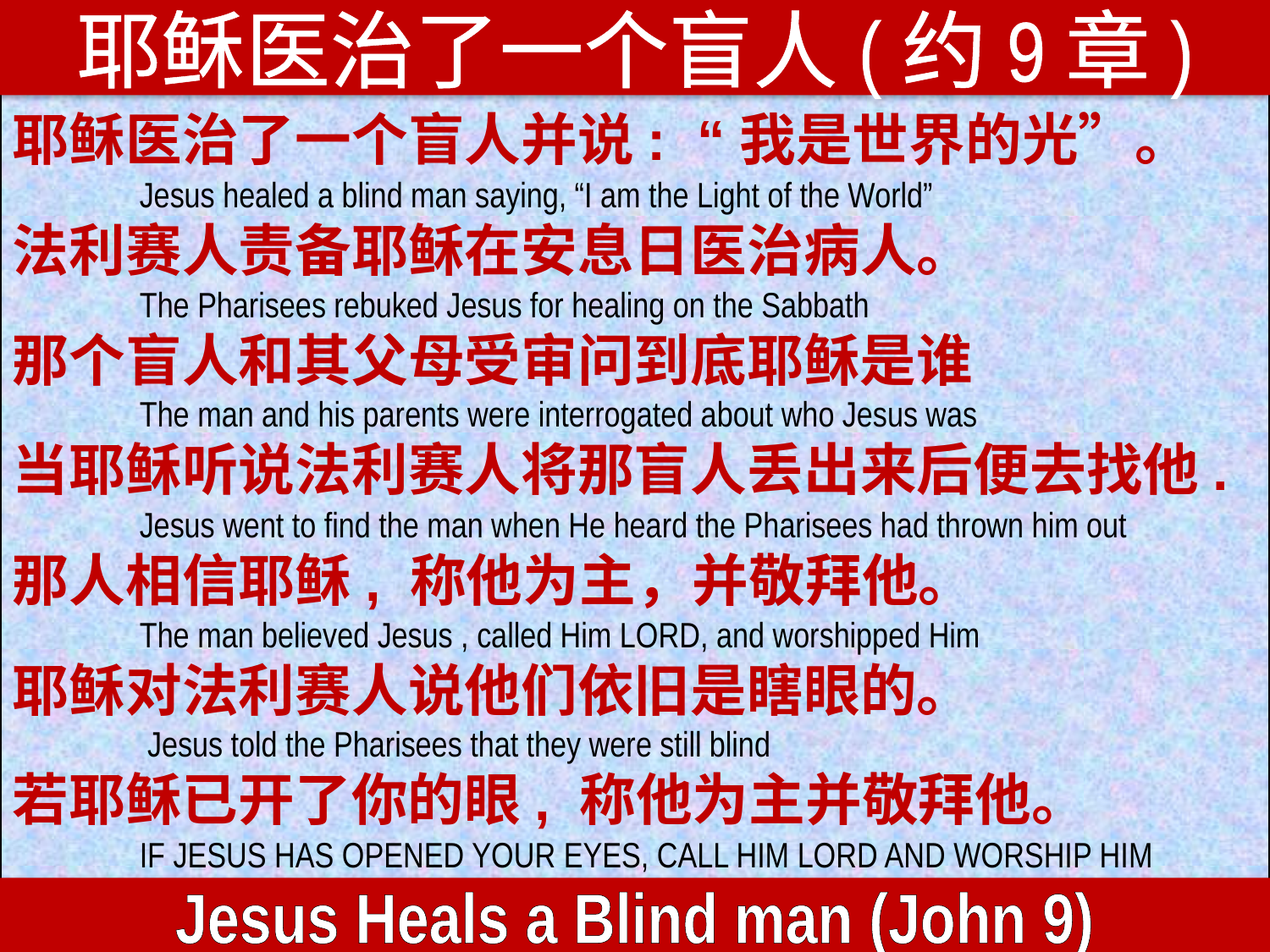

耶稣医治了一个盲人(约9章)
耶稣医治了一个盲人并说:  “我是世界的光”。
	Jesus healed a blind man saying, “I am the Light of the World”
法利赛人责备耶稣在安息日医治病人。
	The Pharisees rebuked Jesus for healing on the Sabbath
那个盲人和其父母受审问到底耶稣是谁
	The man and his parents were interrogated about who Jesus was
当耶稣听说法利赛人将那盲人丢出来后便去找他.
	Jesus went to find the man when He heard the Pharisees had thrown him out
那人相信耶稣, 称他为主，并敬拜他。
	The man believed Jesus , called Him LORD, and worshipped Him
耶稣对法利赛人说他们依旧是瞎眼的。
	 Jesus told the Pharisees that they were still blind
若耶稣已开了你的眼, 称他为主并敬拜他。
	IF JESUS HAS OPENED YOUR EYES, CALL HIM LORD AND WORSHIP HIM
Jesus Heals a Blind man (John 9)